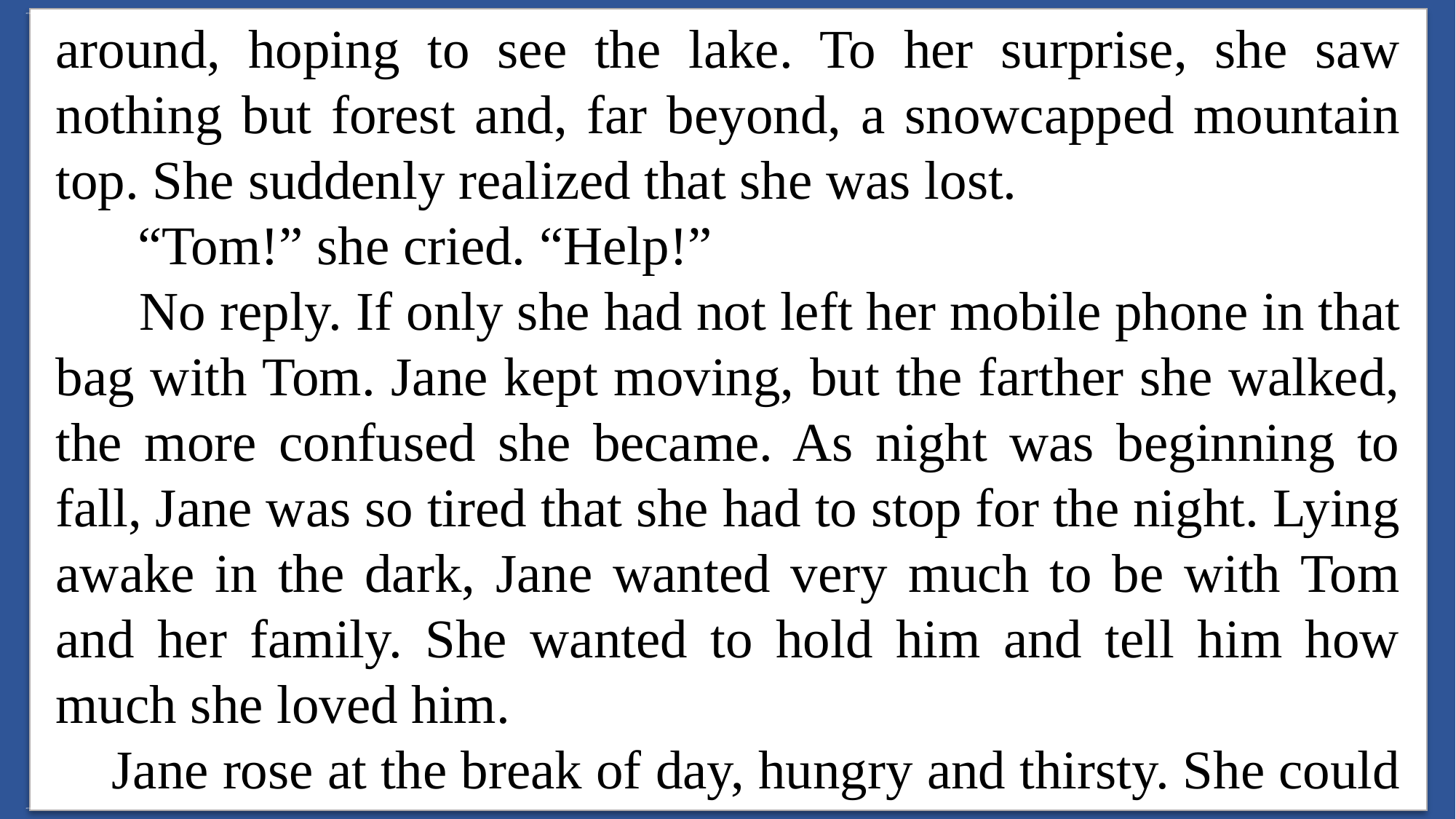

高考新题型“读后续写”英文教学公开课(共42张PPT)

around, hoping to see the lake. To her surprise, she saw nothing but forest and, far beyond, a snowcapped mountain top. She suddenly realized that she was lost.
      “Tom!” she cried. “Help!”
      No reply. If only she had not left her mobile phone in that bag with Tom. Jane kept moving, but the farther she walked, the more confused she became. As night was beginning to fall, Jane was so tired that she had to stop for the night. Lying awake in the dark, Jane wanted very much to be with Tom and her family. She wanted to hold him and tell him how much she loved him.
    Jane rose at the break of day, hungry and thirsty. She could
高考新题型“读后续写”英文教学公开课(共42张PPT)